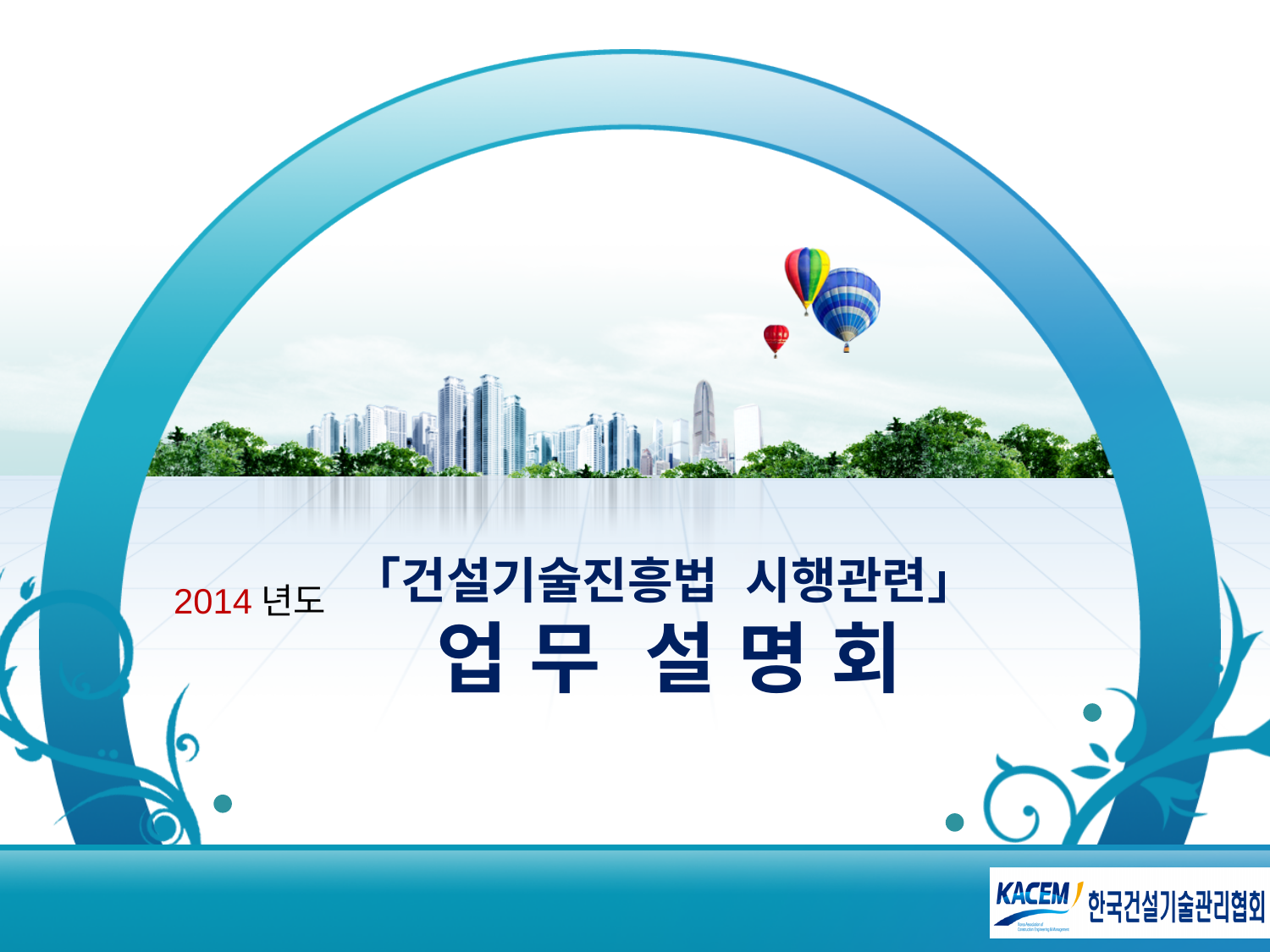

# 「건설기술진흥법  시행관련」 업 무  설 명 회
2014년도